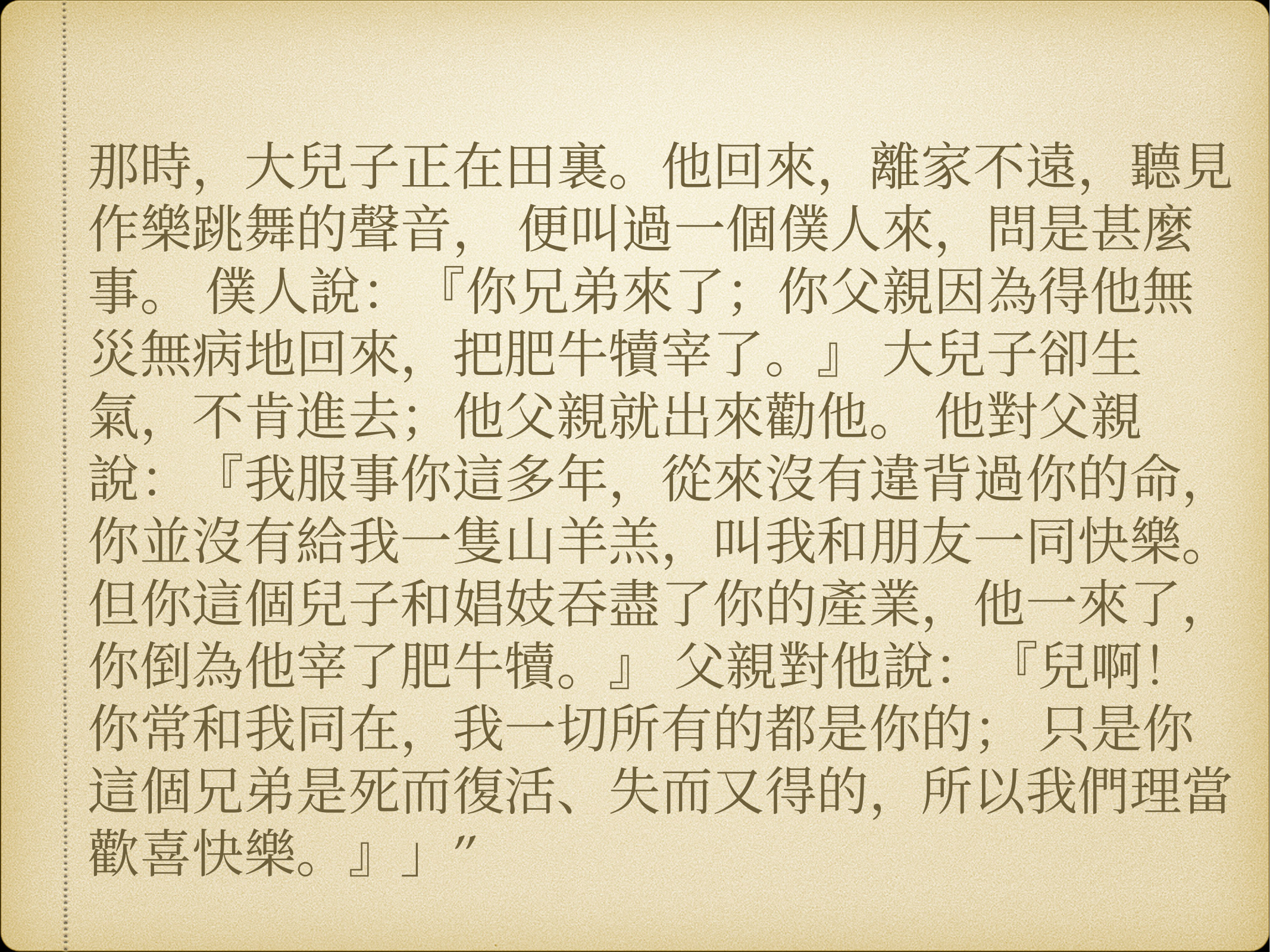

那時，大兒子正在田裏。他回來，離家不遠，聽見作樂跳舞的聲音， 便叫過一個僕人來，問是甚麼事。 僕人說：『你兄弟來了；你父親因為得他無災無病地回來，把肥牛犢宰了。』 大兒子卻生氣，不肯進去；他父親就出來勸他。 他對父親說：『我服事你這多年，從來沒有違背過你的命，你並沒有給我一隻山羊羔，叫我和朋友一同快樂。 但你這個兒子和娼妓吞盡了你的產業，他一來了，你倒為他宰了肥牛犢。』 父親對他說：『兒啊！你常和我同在，我一切所有的都是你的； 只是你這個兄弟是死而復活、失而又得的，所以我們理當歡喜快樂。』」”